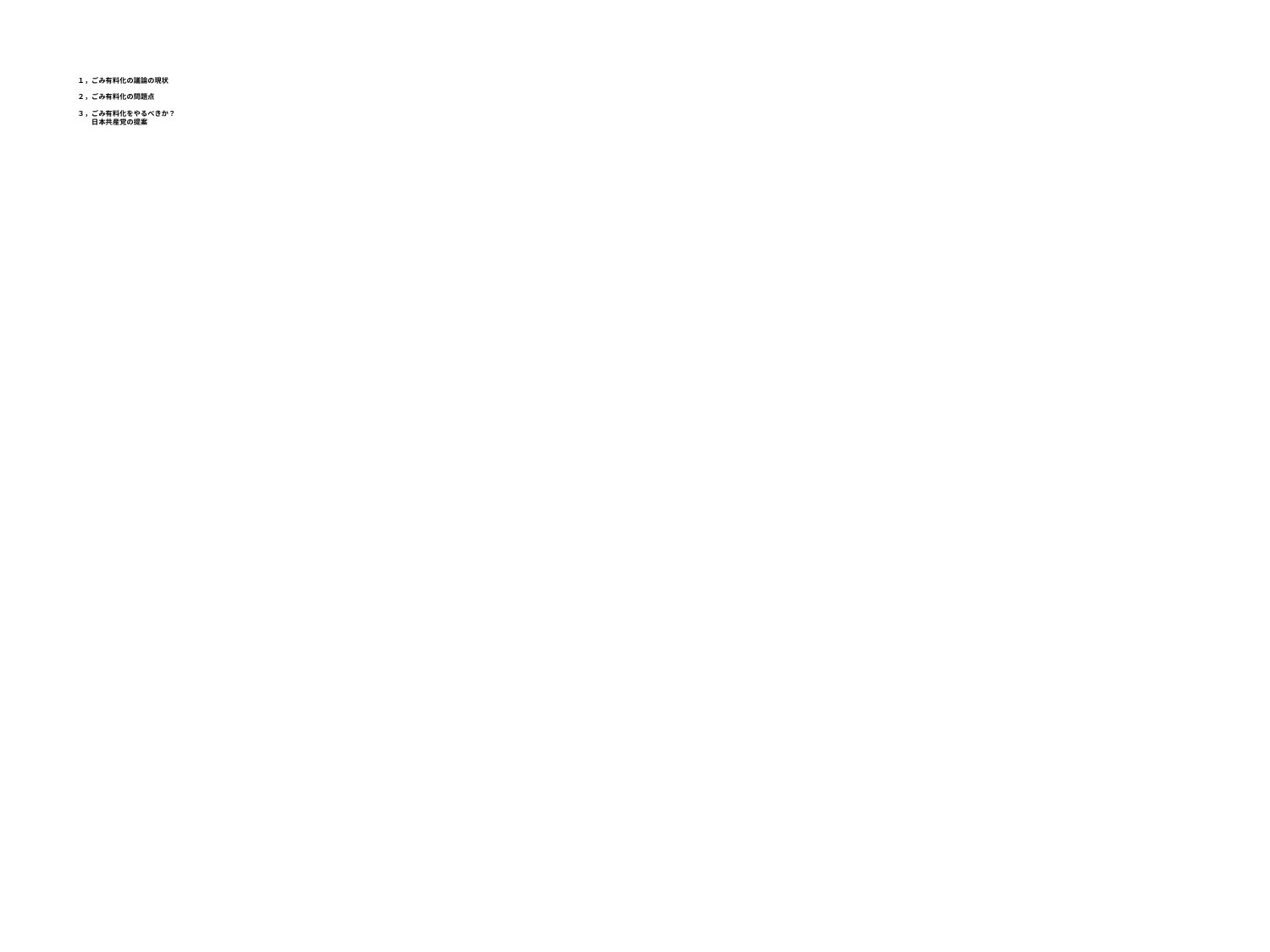

# １，ごみ有料化の議論の現状 ２，ごみ有料化の問題点 ３，ごみ有料化をやるべきか？ 　　日本共産党の提案